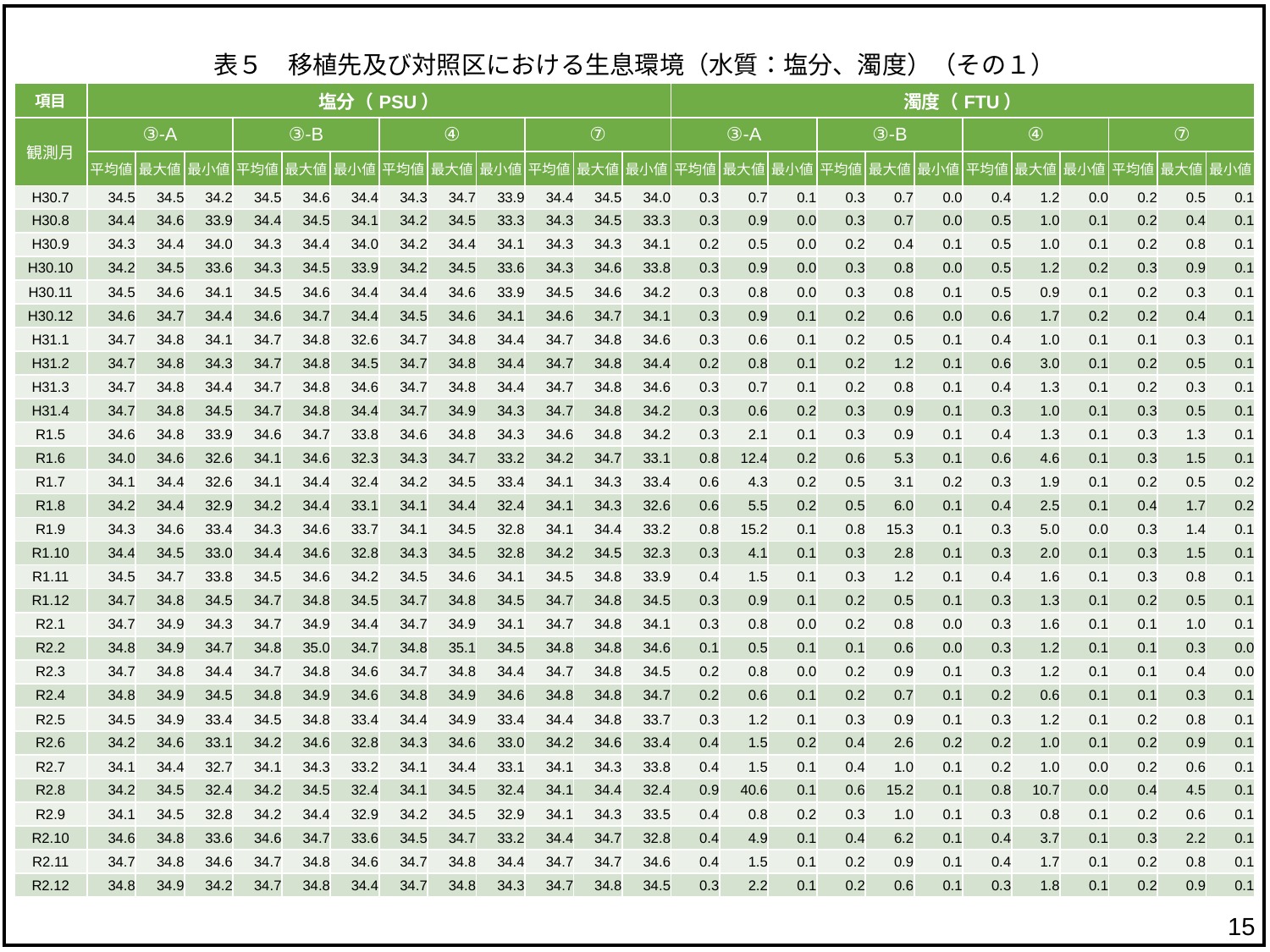

表５　移植先及び対照区における生息環境（水質：塩分、濁度）（その１）
| 項目 | 塩分（PSU） |  |  |  |  |  |  |  |  |  |  |  | 濁度（FTU） |  |  |  |  |  |  |  |  |  |  |  |
| --- | --- | --- | --- | --- | --- | --- | --- | --- | --- | --- | --- | --- | --- | --- | --- | --- | --- | --- | --- | --- | --- | --- | --- | --- |
| 観測月 | ③-A |  |  | ③-B |  |  | ④ |  |  | ⑦ |  |  | ③-A |  |  | ③-B |  |  | ④ |  |  | ⑦ |  |  |
|  | 平均値 | 最大値 | 最小値 | 平均値 | 最大値 | 最小値 | 平均値 | 最大値 | 最小値 | 平均値 | 最大値 | 最小値 | 平均値 | 最大値 | 最小値 | 平均値 | 最大値 | 最小値 | 平均値 | 最大値 | 最小値 | 平均値 | 最大値 | 最小値 |
| H30.7 | 34.5 | 34.5 | 34.2 | 34.5 | 34.6 | 34.4 | 34.3 | 34.7 | 33.9 | 34.4 | 34.5 | 34.0 | 0.3 | 0.7 | 0.1 | 0.3 | 0.7 | 0.0 | 0.4 | 1.2 | 0.0 | 0.2 | 0.5 | 0.1 |
| H30.8 | 34.4 | 34.6 | 33.9 | 34.4 | 34.5 | 34.1 | 34.2 | 34.5 | 33.3 | 34.3 | 34.5 | 33.3 | 0.3 | 0.9 | 0.0 | 0.3 | 0.7 | 0.0 | 0.5 | 1.0 | 0.1 | 0.2 | 0.4 | 0.1 |
| H30.9 | 34.3 | 34.4 | 34.0 | 34.3 | 34.4 | 34.0 | 34.2 | 34.4 | 34.1 | 34.3 | 34.3 | 34.1 | 0.2 | 0.5 | 0.0 | 0.2 | 0.4 | 0.1 | 0.5 | 1.0 | 0.1 | 0.2 | 0.8 | 0.1 |
| H30.10 | 34.2 | 34.5 | 33.6 | 34.3 | 34.5 | 33.9 | 34.2 | 34.5 | 33.6 | 34.3 | 34.6 | 33.8 | 0.3 | 0.9 | 0.0 | 0.3 | 0.8 | 0.0 | 0.5 | 1.2 | 0.2 | 0.3 | 0.9 | 0.1 |
| H30.11 | 34.5 | 34.6 | 34.1 | 34.5 | 34.6 | 34.4 | 34.4 | 34.6 | 33.9 | 34.5 | 34.6 | 34.2 | 0.3 | 0.8 | 0.0 | 0.3 | 0.8 | 0.1 | 0.5 | 0.9 | 0.1 | 0.2 | 0.3 | 0.1 |
| H30.12 | 34.6 | 34.7 | 34.4 | 34.6 | 34.7 | 34.4 | 34.5 | 34.6 | 34.1 | 34.6 | 34.7 | 34.1 | 0.3 | 0.9 | 0.1 | 0.2 | 0.6 | 0.0 | 0.6 | 1.7 | 0.2 | 0.2 | 0.4 | 0.1 |
| H31.1 | 34.7 | 34.8 | 34.1 | 34.7 | 34.8 | 32.6 | 34.7 | 34.8 | 34.4 | 34.7 | 34.8 | 34.6 | 0.3 | 0.6 | 0.1 | 0.2 | 0.5 | 0.1 | 0.4 | 1.0 | 0.1 | 0.1 | 0.3 | 0.1 |
| H31.2 | 34.7 | 34.8 | 34.3 | 34.7 | 34.8 | 34.5 | 34.7 | 34.8 | 34.4 | 34.7 | 34.8 | 34.4 | 0.2 | 0.8 | 0.1 | 0.2 | 1.2 | 0.1 | 0.6 | 3.0 | 0.1 | 0.2 | 0.5 | 0.1 |
| H31.3 | 34.7 | 34.8 | 34.4 | 34.7 | 34.8 | 34.6 | 34.7 | 34.8 | 34.4 | 34.7 | 34.8 | 34.6 | 0.3 | 0.7 | 0.1 | 0.2 | 0.8 | 0.1 | 0.4 | 1.3 | 0.1 | 0.2 | 0.3 | 0.1 |
| H31.4 | 34.7 | 34.8 | 34.5 | 34.7 | 34.8 | 34.4 | 34.7 | 34.9 | 34.3 | 34.7 | 34.8 | 34.2 | 0.3 | 0.6 | 0.2 | 0.3 | 0.9 | 0.1 | 0.3 | 1.0 | 0.1 | 0.3 | 0.5 | 0.1 |
| R1.5 | 34.6 | 34.8 | 33.9 | 34.6 | 34.7 | 33.8 | 34.6 | 34.8 | 34.3 | 34.6 | 34.8 | 34.2 | 0.3 | 2.1 | 0.1 | 0.3 | 0.9 | 0.1 | 0.4 | 1.3 | 0.1 | 0.3 | 1.3 | 0.1 |
| R1.6 | 34.0 | 34.6 | 32.6 | 34.1 | 34.6 | 32.3 | 34.3 | 34.7 | 33.2 | 34.2 | 34.7 | 33.1 | 0.8 | 12.4 | 0.2 | 0.6 | 5.3 | 0.1 | 0.6 | 4.6 | 0.1 | 0.3 | 1.5 | 0.1 |
| R1.7 | 34.1 | 34.4 | 32.6 | 34.1 | 34.4 | 32.4 | 34.2 | 34.5 | 33.4 | 34.1 | 34.3 | 33.4 | 0.6 | 4.3 | 0.2 | 0.5 | 3.1 | 0.2 | 0.3 | 1.9 | 0.1 | 0.2 | 0.5 | 0.2 |
| R1.8 | 34.2 | 34.4 | 32.9 | 34.2 | 34.4 | 33.1 | 34.1 | 34.4 | 32.4 | 34.1 | 34.3 | 32.6 | 0.6 | 5.5 | 0.2 | 0.5 | 6.0 | 0.1 | 0.4 | 2.5 | 0.1 | 0.4 | 1.7 | 0.2 |
| R1.9 | 34.3 | 34.6 | 33.4 | 34.3 | 34.6 | 33.7 | 34.1 | 34.5 | 32.8 | 34.1 | 34.4 | 33.2 | 0.8 | 15.2 | 0.1 | 0.8 | 15.3 | 0.1 | 0.3 | 5.0 | 0.0 | 0.3 | 1.4 | 0.1 |
| R1.10 | 34.4 | 34.5 | 33.0 | 34.4 | 34.6 | 32.8 | 34.3 | 34.5 | 32.8 | 34.2 | 34.5 | 32.3 | 0.3 | 4.1 | 0.1 | 0.3 | 2.8 | 0.1 | 0.3 | 2.0 | 0.1 | 0.3 | 1.5 | 0.1 |
| R1.11 | 34.5 | 34.7 | 33.8 | 34.5 | 34.6 | 34.2 | 34.5 | 34.6 | 34.1 | 34.5 | 34.8 | 33.9 | 0.4 | 1.5 | 0.1 | 0.3 | 1.2 | 0.1 | 0.4 | 1.6 | 0.1 | 0.3 | 0.8 | 0.1 |
| R1.12 | 34.7 | 34.8 | 34.5 | 34.7 | 34.8 | 34.5 | 34.7 | 34.8 | 34.5 | 34.7 | 34.8 | 34.5 | 0.3 | 0.9 | 0.1 | 0.2 | 0.5 | 0.1 | 0.3 | 1.3 | 0.1 | 0.2 | 0.5 | 0.1 |
| R2.1 | 34.7 | 34.9 | 34.3 | 34.7 | 34.9 | 34.4 | 34.7 | 34.9 | 34.1 | 34.7 | 34.8 | 34.1 | 0.3 | 0.8 | 0.0 | 0.2 | 0.8 | 0.0 | 0.3 | 1.6 | 0.1 | 0.1 | 1.0 | 0.1 |
| R2.2 | 34.8 | 34.9 | 34.7 | 34.8 | 35.0 | 34.7 | 34.8 | 35.1 | 34.5 | 34.8 | 34.8 | 34.6 | 0.1 | 0.5 | 0.1 | 0.1 | 0.6 | 0.0 | 0.3 | 1.2 | 0.1 | 0.1 | 0.3 | 0.0 |
| R2.3 | 34.7 | 34.8 | 34.4 | 34.7 | 34.8 | 34.6 | 34.7 | 34.8 | 34.4 | 34.7 | 34.8 | 34.5 | 0.2 | 0.8 | 0.0 | 0.2 | 0.9 | 0.1 | 0.3 | 1.2 | 0.1 | 0.1 | 0.4 | 0.0 |
| R2.4 | 34.8 | 34.9 | 34.5 | 34.8 | 34.9 | 34.6 | 34.8 | 34.9 | 34.6 | 34.8 | 34.8 | 34.7 | 0.2 | 0.6 | 0.1 | 0.2 | 0.7 | 0.1 | 0.2 | 0.6 | 0.1 | 0.1 | 0.3 | 0.1 |
| R2.5 | 34.5 | 34.9 | 33.4 | 34.5 | 34.8 | 33.4 | 34.4 | 34.9 | 33.4 | 34.4 | 34.8 | 33.7 | 0.3 | 1.2 | 0.1 | 0.3 | 0.9 | 0.1 | 0.3 | 1.2 | 0.1 | 0.2 | 0.8 | 0.1 |
| R2.6 | 34.2 | 34.6 | 33.1 | 34.2 | 34.6 | 32.8 | 34.3 | 34.6 | 33.0 | 34.2 | 34.6 | 33.4 | 0.4 | 1.5 | 0.2 | 0.4 | 2.6 | 0.2 | 0.2 | 1.0 | 0.1 | 0.2 | 0.9 | 0.1 |
| R2.7 | 34.1 | 34.4 | 32.7 | 34.1 | 34.3 | 33.2 | 34.1 | 34.4 | 33.1 | 34.1 | 34.3 | 33.8 | 0.4 | 1.5 | 0.1 | 0.4 | 1.0 | 0.1 | 0.2 | 1.0 | 0.0 | 0.2 | 0.6 | 0.1 |
| R2.8 | 34.2 | 34.5 | 32.4 | 34.2 | 34.5 | 32.4 | 34.1 | 34.5 | 32.4 | 34.1 | 34.4 | 32.4 | 0.9 | 40.6 | 0.1 | 0.6 | 15.2 | 0.1 | 0.8 | 10.7 | 0.0 | 0.4 | 4.5 | 0.1 |
| R2.9 | 34.1 | 34.5 | 32.8 | 34.2 | 34.4 | 32.9 | 34.2 | 34.5 | 32.9 | 34.1 | 34.3 | 33.5 | 0.4 | 0.8 | 0.2 | 0.3 | 1.0 | 0.1 | 0.3 | 0.8 | 0.1 | 0.2 | 0.6 | 0.1 |
| R2.10 | 34.6 | 34.8 | 33.6 | 34.6 | 34.7 | 33.6 | 34.5 | 34.7 | 33.2 | 34.4 | 34.7 | 32.8 | 0.4 | 4.9 | 0.1 | 0.4 | 6.2 | 0.1 | 0.4 | 3.7 | 0.1 | 0.3 | 2.2 | 0.1 |
| R2.11 | 34.7 | 34.8 | 34.6 | 34.7 | 34.8 | 34.6 | 34.7 | 34.8 | 34.4 | 34.7 | 34.7 | 34.6 | 0.4 | 1.5 | 0.1 | 0.2 | 0.9 | 0.1 | 0.4 | 1.7 | 0.1 | 0.2 | 0.8 | 0.1 |
| R2.12 | 34.8 | 34.9 | 34.2 | 34.7 | 34.8 | 34.4 | 34.7 | 34.8 | 34.3 | 34.7 | 34.8 | 34.5 | 0.3 | 2.2 | 0.1 | 0.2 | 0.6 | 0.1 | 0.3 | 1.8 | 0.1 | 0.2 | 0.9 | 0.1 |
15